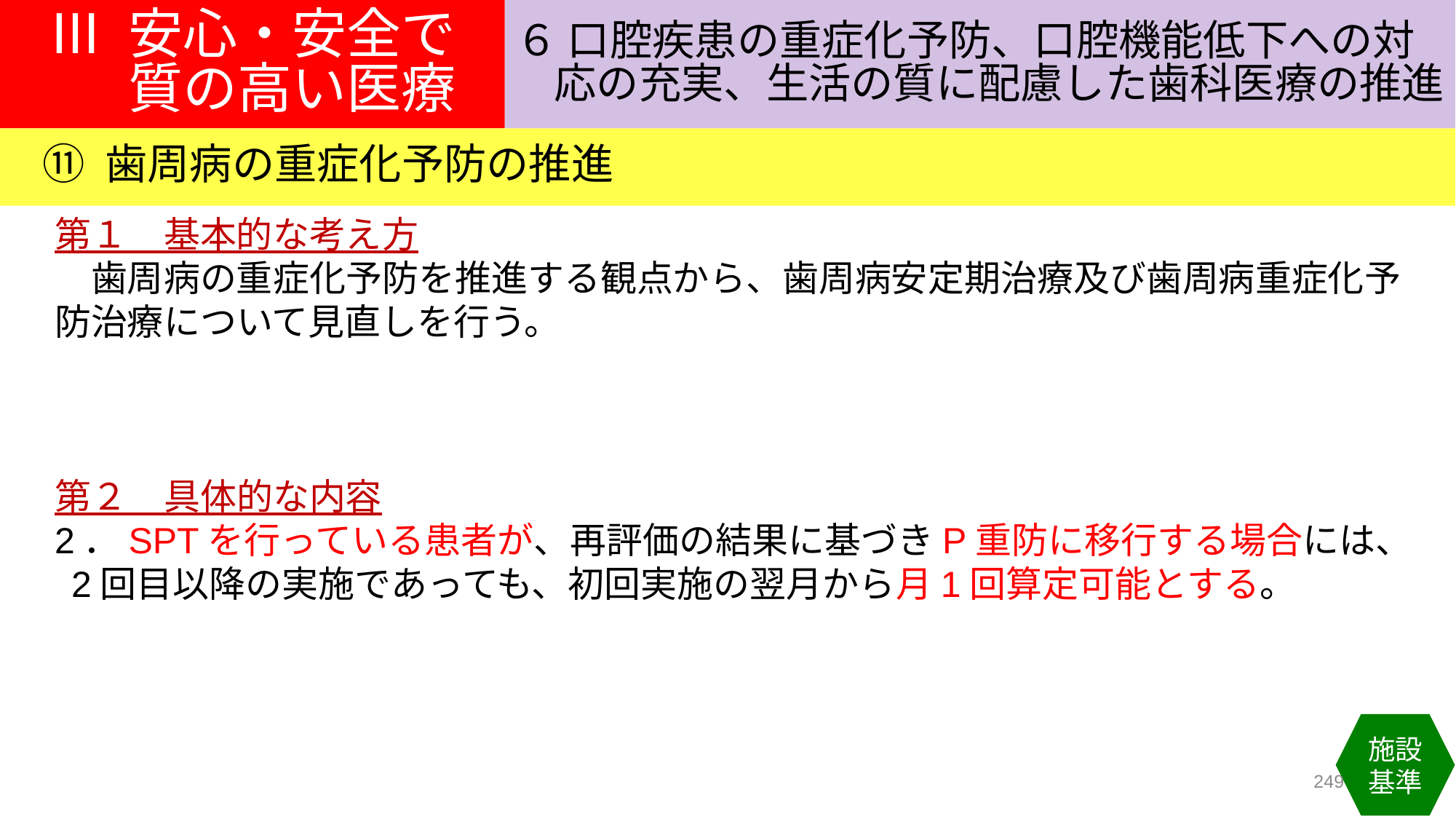

Ⅲ 安心・安全で
質の高い医療
６ 口腔疾患の重症化予防、口腔機能低下への対
応の充実、生活の質に配慮した歯科医療の推進
⑪ 歯周病の重症化予防の推進
第１　基本的な考え方
　歯周病の重症化予防を推進する観点から、歯周病安定期治療及び歯周病重症化予防治療について見直しを行う。

第２　具体的な内容
2．SPTを行っている患者が、再評価の結果に基づきP重防に移行する場合には、 2回目以降の実施であっても、初回実施の翌月から月1回算定可能とする。

施設基準
249